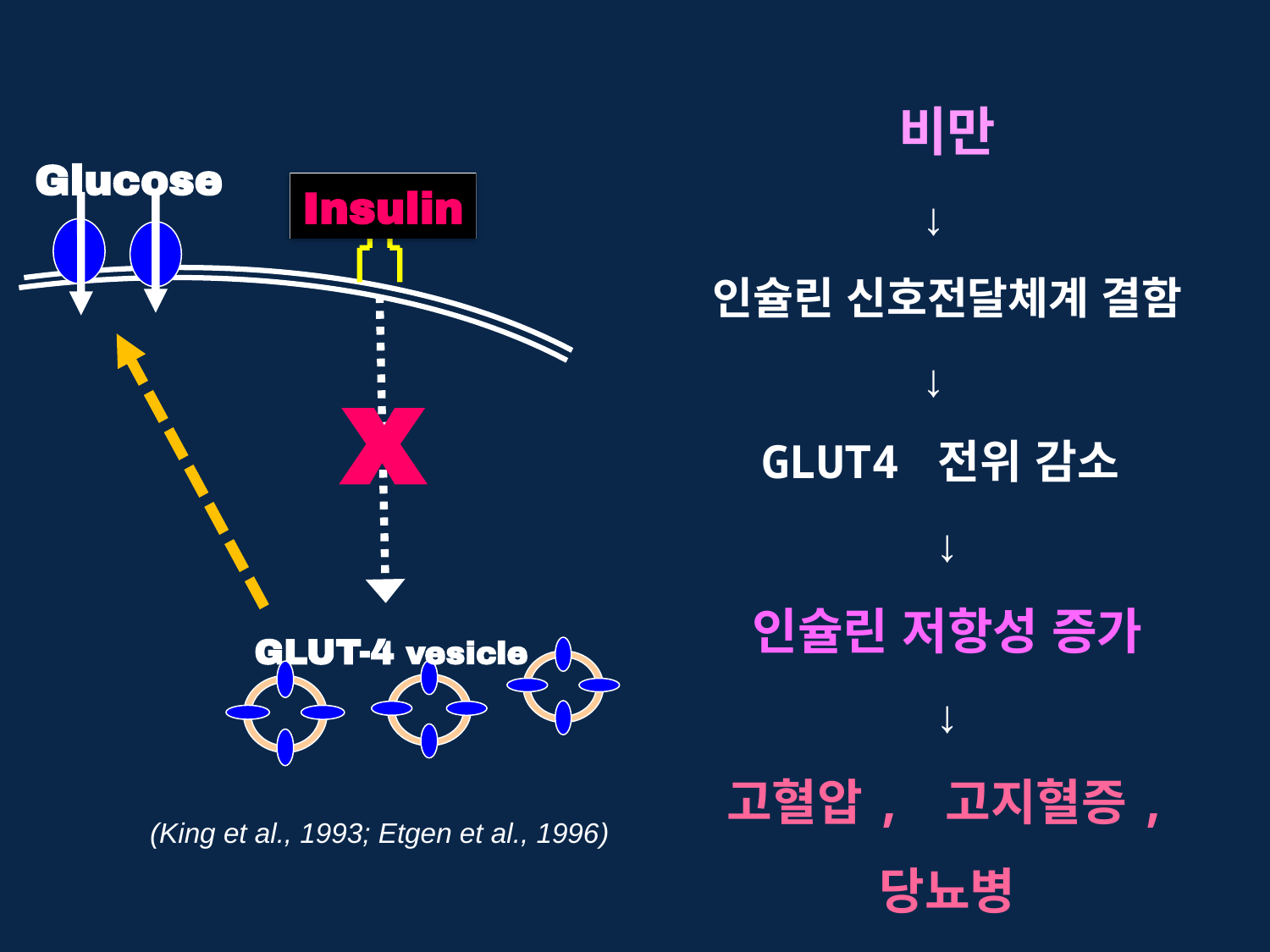

비만
↓
인슐린 신호전달체계 결함
↓
GLUT4 전위 감소
↓
인슐린 저항성 증가
↓
고혈압, 고지혈증, 당뇨병
Glucose
Insulin

X
GLUT-4 vesicle

(King et al., 1993; Etgen et al., 1996)